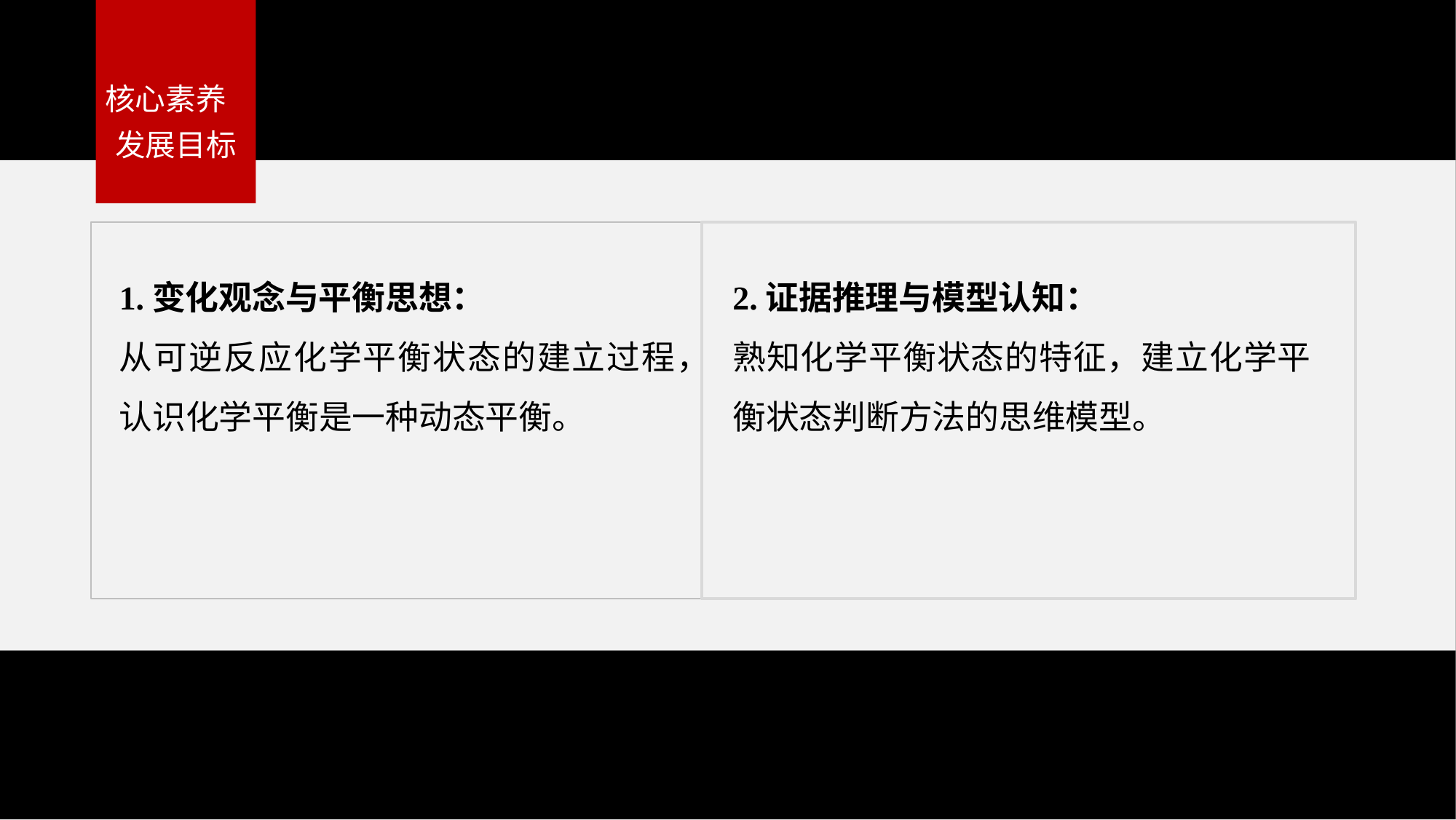

1.变化观念与平衡思想：
从可逆反应化学平衡状态的建立过程，认识化学平衡是一种动态平衡。
2.证据推理与模型认知：
熟知化学平衡状态的特征，建立化学平衡状态判断方法的思维模型。